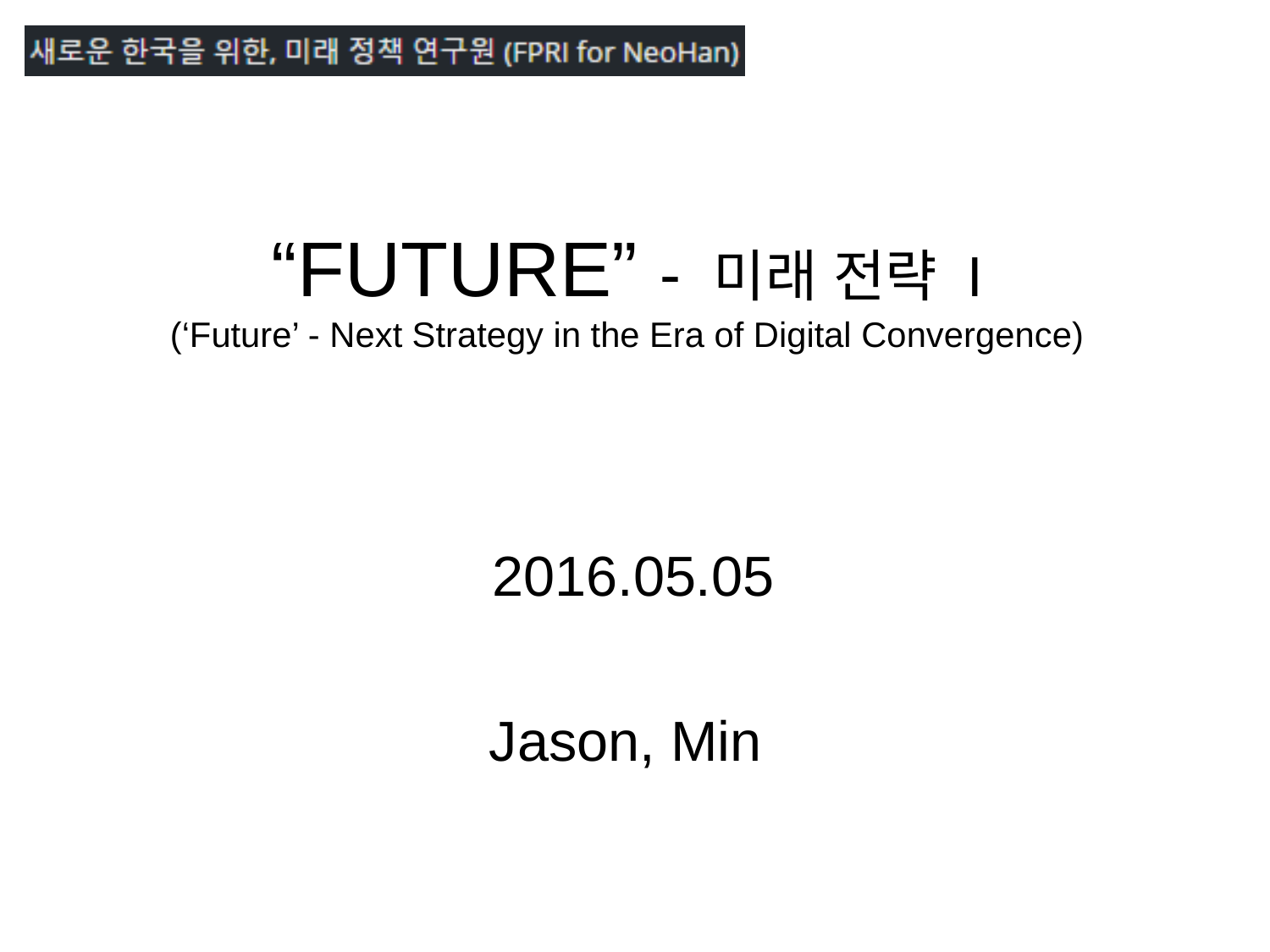

“FUTURE” - 미래 전략 I
(‘Future’ - Next Strategy in the Era of Digital Convergence)
2016.05.05

Jason, Min